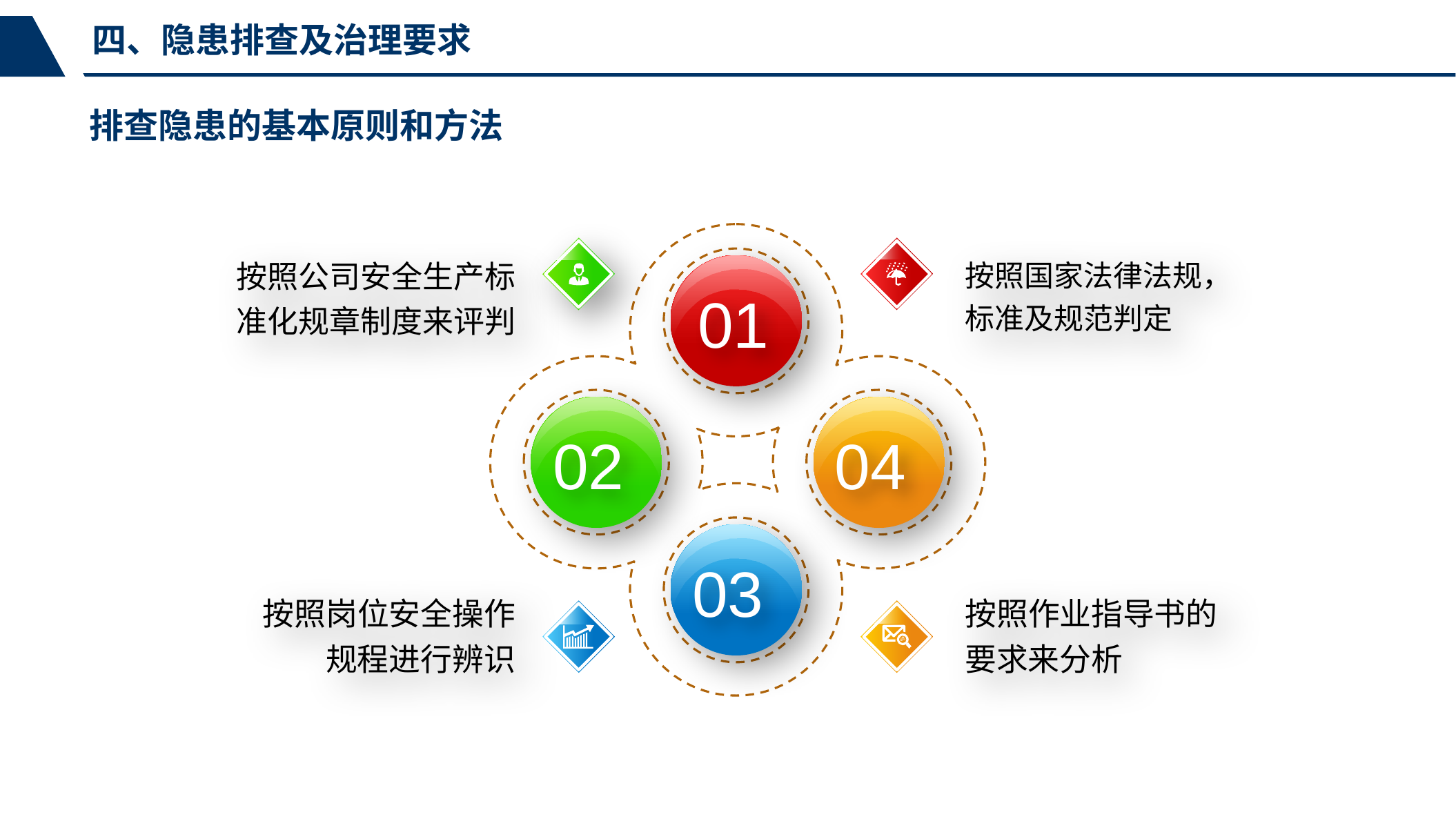

四、隐患排查及治理要求

排查隐患的基本原则和方法

按照公司安全生产标准化规章制度来评判
按照国家法律法规，标准及规范判定

01

02
04

03
按照岗位安全操作规程进行辨识
按照作业指导书的要求来分析